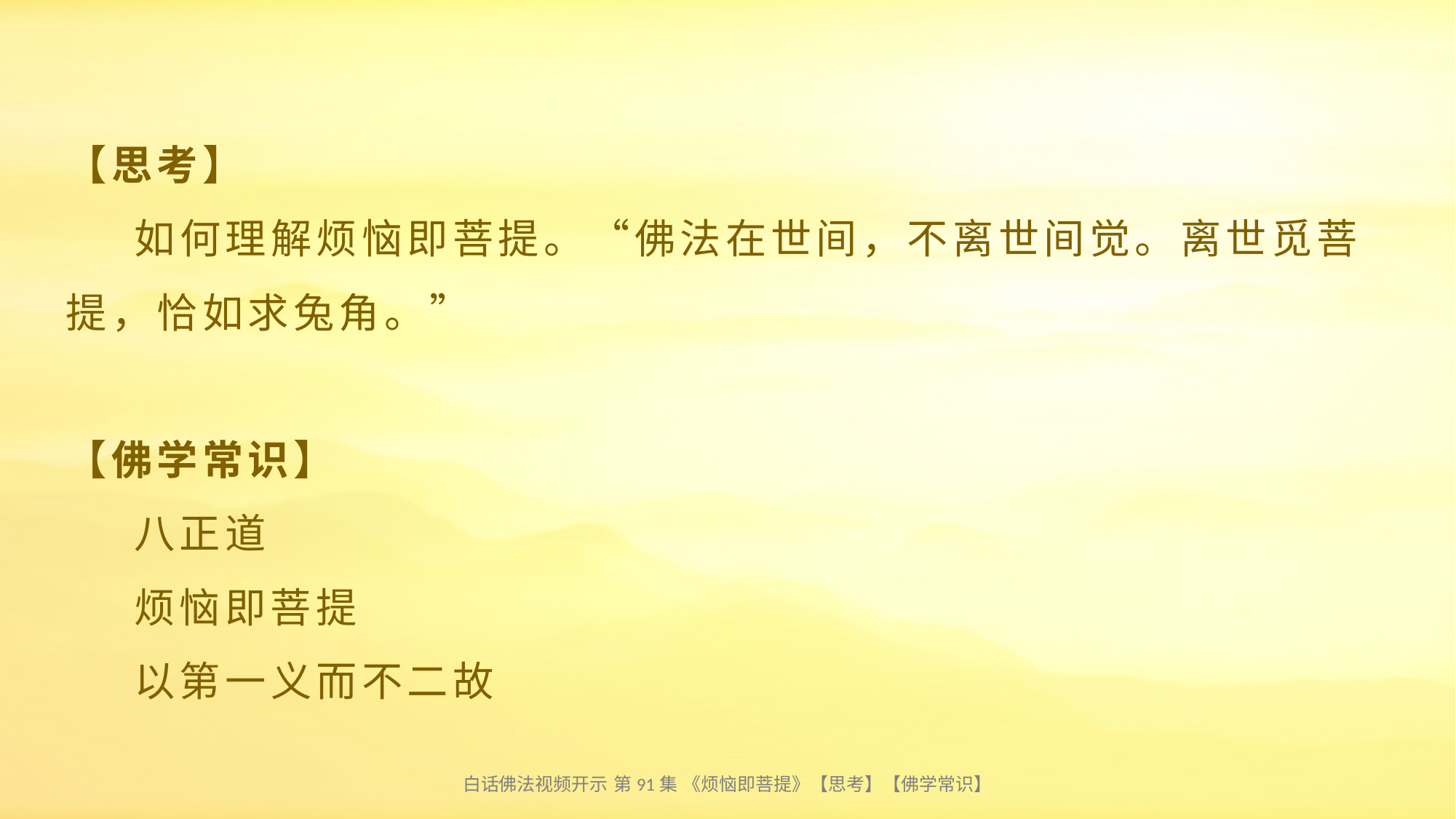

# 【思考】 如何理解烦恼即菩提。“佛法在世间，不离世间觉。离世觅菩提，恰如求兔角。” 【佛学常识】 八正道 烦恼即菩提 以第一义而不二故
白话佛法视频开示 第91集 《烦恼即菩提》【思考】【佛学常识】